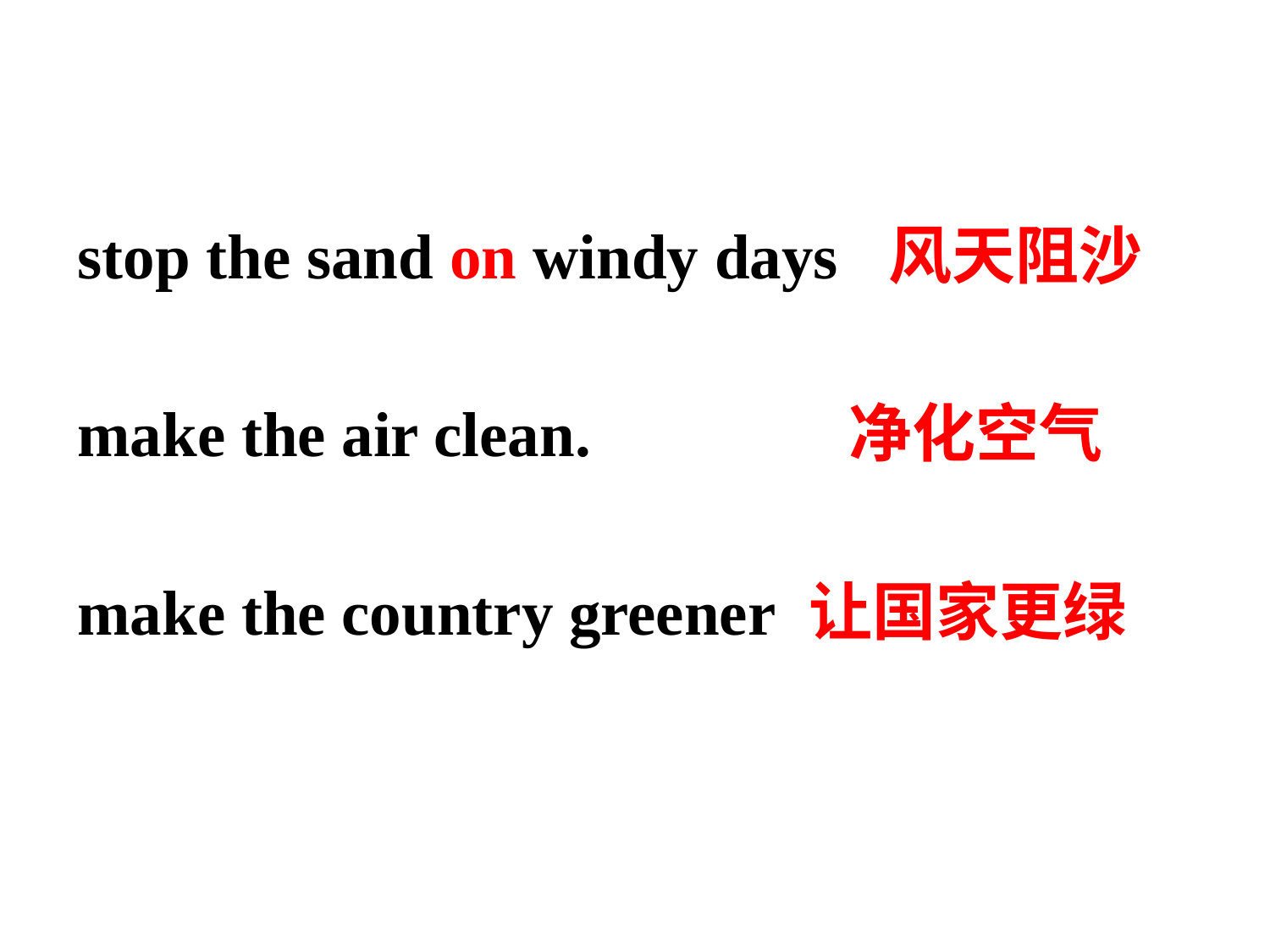

stop the sand on windy days  风天阻沙

make the air clean.              净化空气

make the country greener 让国家更绿